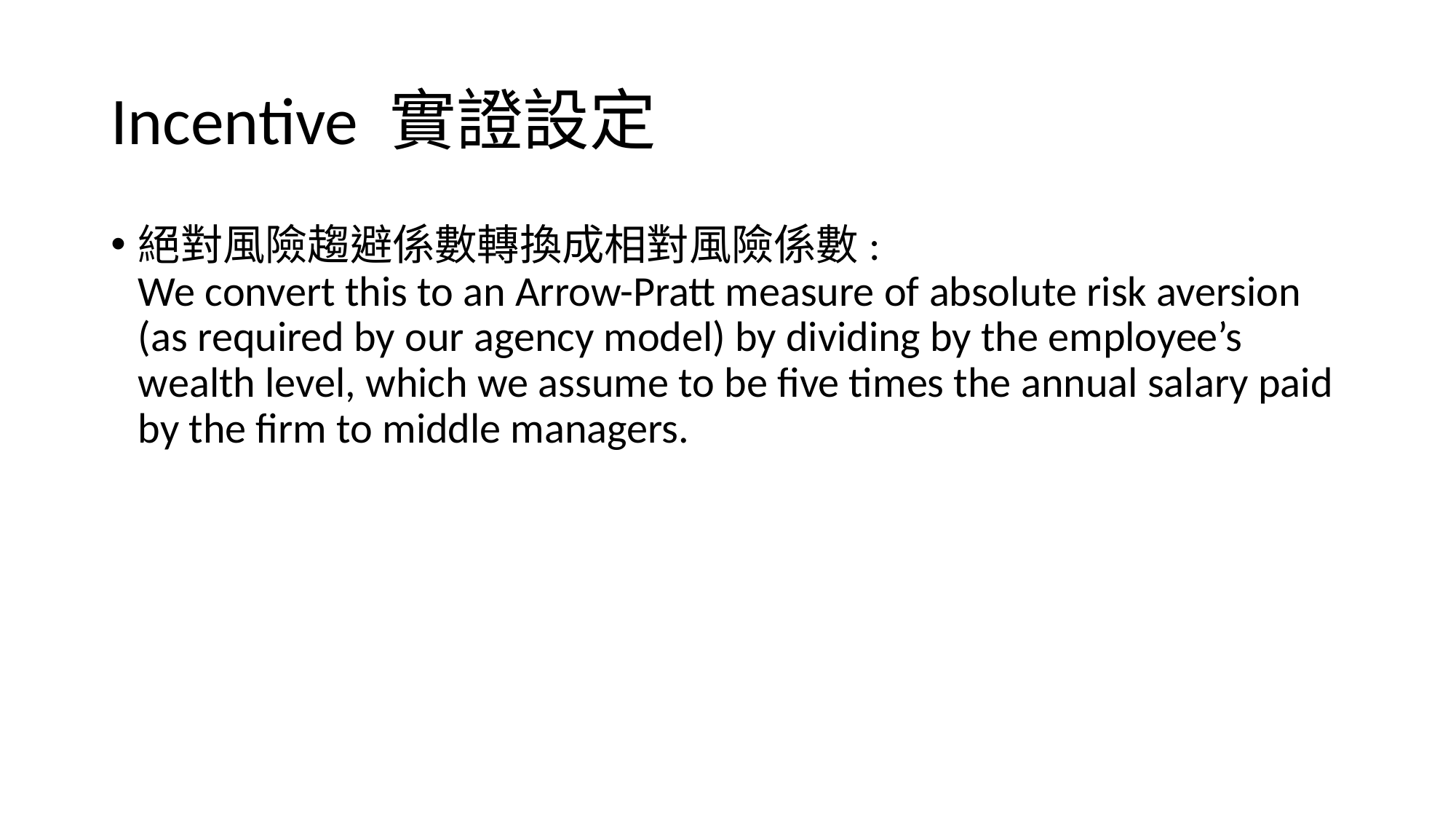

# Incentive 實證設定
絕對風險趨避係數轉換成相對風險係數:
We convert this to an Arrow-Pratt measure of absolute risk aversion (as required by our agency model) by dividing by the employee’s wealth level, which we assume to be five times the annual salary paid by the firm to middle managers.